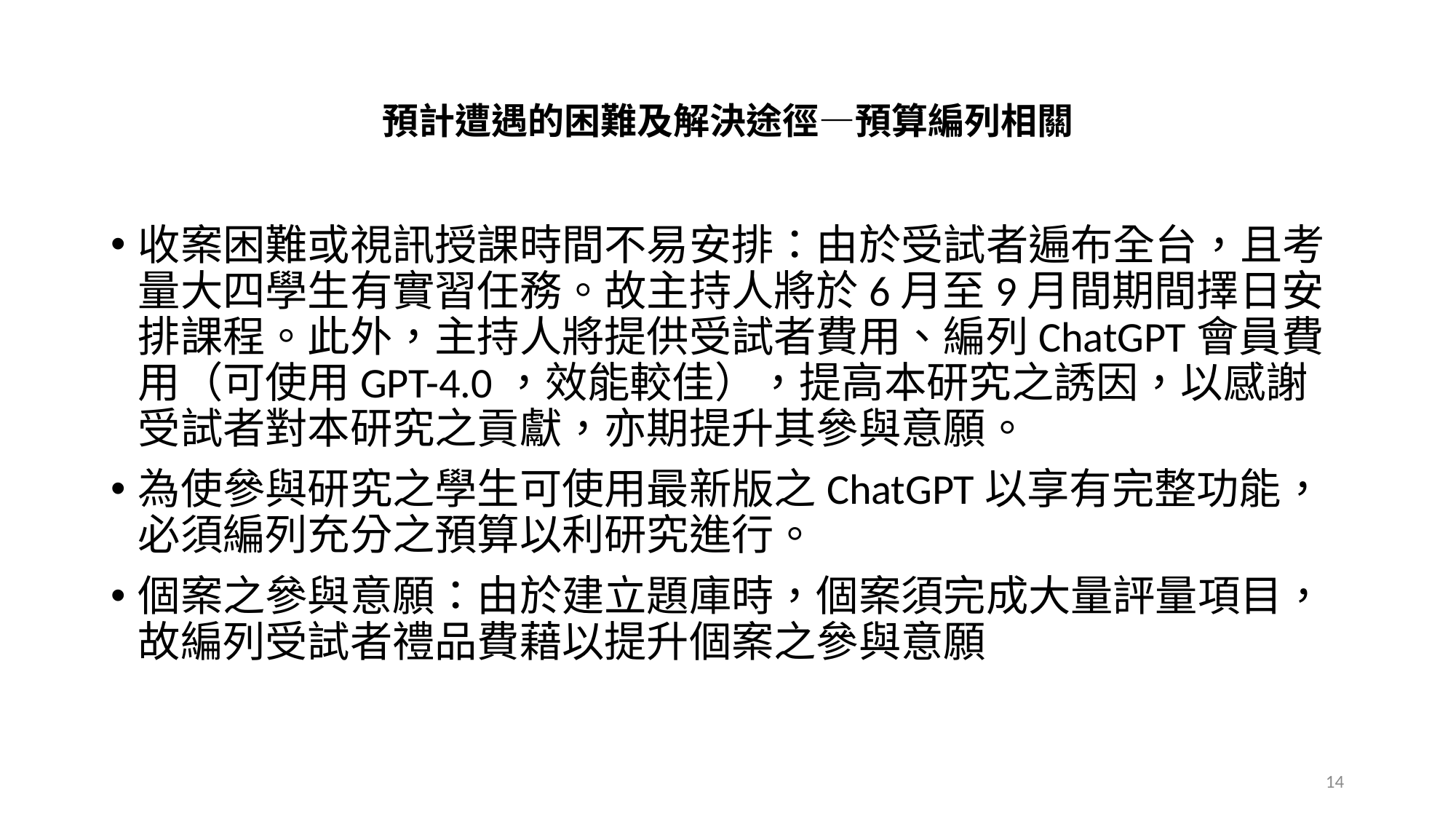

# 預計遭遇的困難及解決途徑—預算編列相關
收案困難或視訊授課時間不易安排：由於受試者遍布全台，且考量大四學生有實習任務。故主持人將於6月至9月間期間擇日安排課程。此外，主持人將提供受試者費用、編列ChatGPT會員費用（可使用GPT-4.0，效能較佳），提高本研究之誘因，以感謝受試者對本研究之貢獻，亦期提升其參與意願。
為使參與研究之學生可使用最新版之ChatGPT以享有完整功能，必須編列充分之預算以利研究進行。
個案之參與意願：由於建立題庫時，個案須完成大量評量項目，故編列受試者禮品費藉以提升個案之參與意願
14